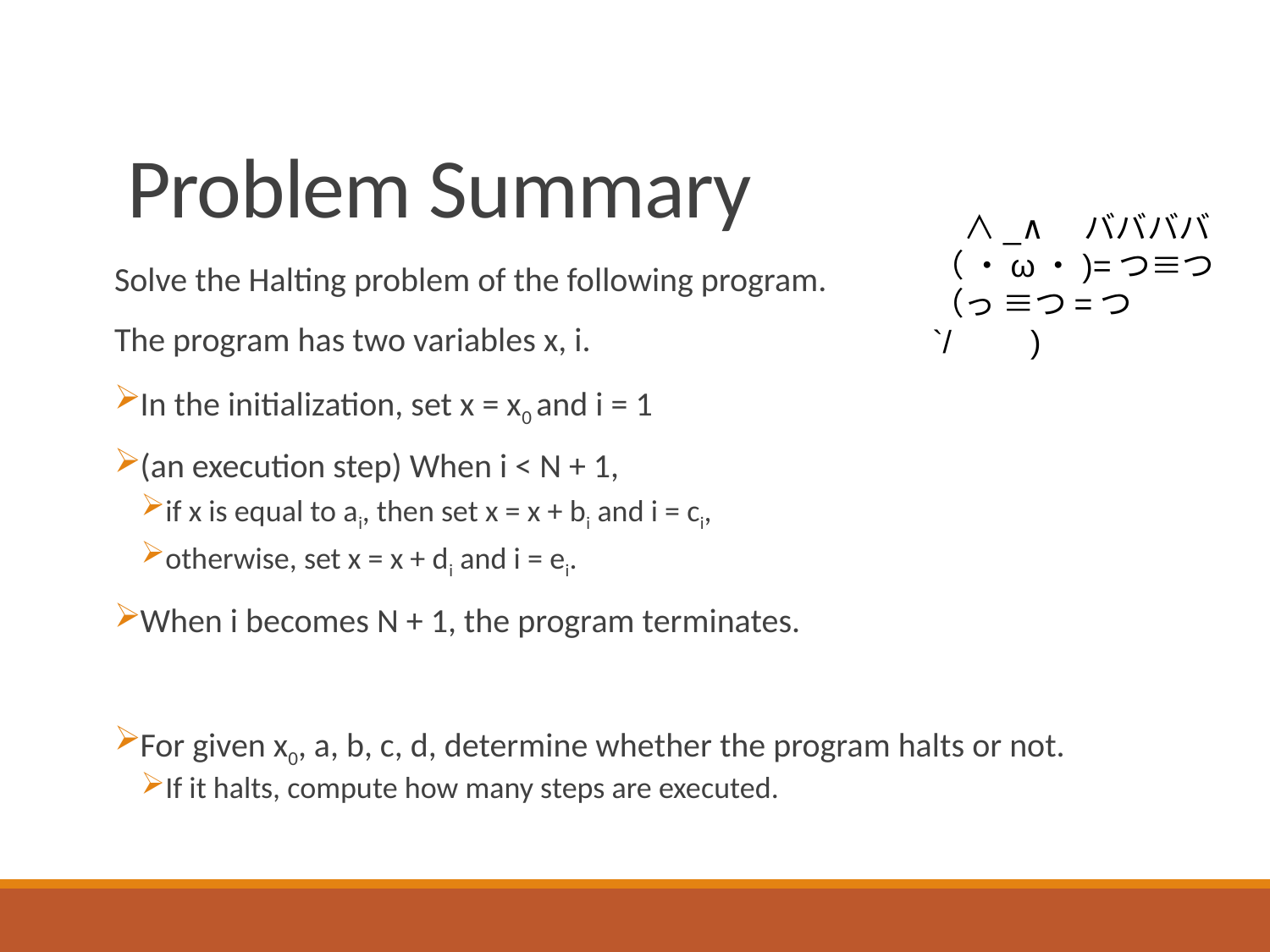

# Problem Summary
　∧_∧　ババババ
（ ・ω・)=つ≡つ
（っ ≡つ=つ
`/　　)
Solve the Halting problem of the following program.
The program has two variables x, i.
In the initialization, set x = x0 and i = 1
(an execution step) When i < N + 1,
if x is equal to ai, then set x = x + bi and i = ci,
otherwise, set x = x + di and i = ei.
When i becomes N + 1, the program terminates.

For given x0, a, b, c, d, determine whether the program halts or not.
If it halts, compute how many steps are executed.